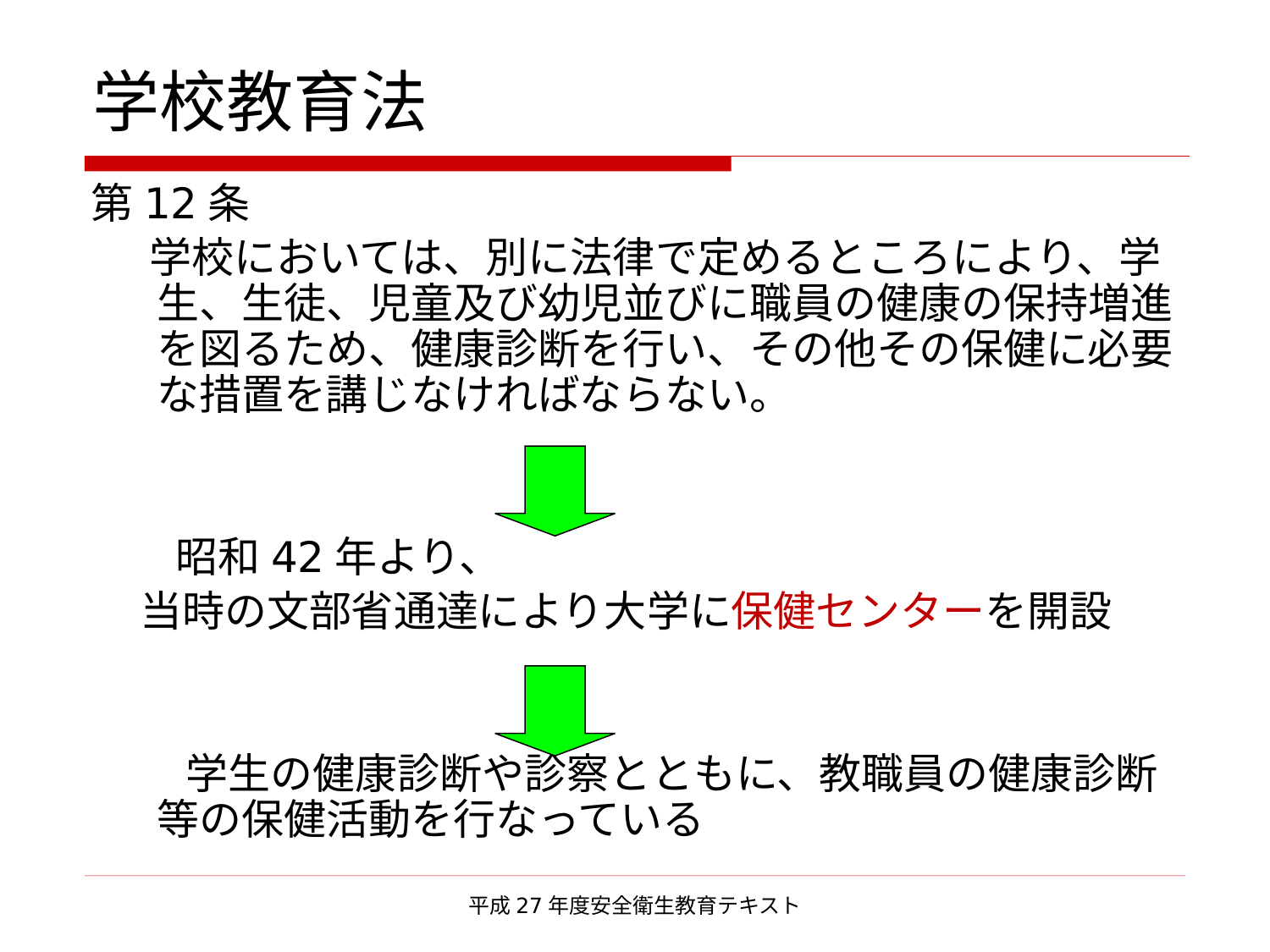

# 学校教育法
第12条
     学校においては、別に法律で定めるところにより、学生、生徒、児童及び幼児並びに職員の健康の保持増進を図るため、健康診断を行い、その他その保健に必要な措置を講じなければならない。

　　昭和42年より、
    当時の文部省通達により大学に保健センターを開設

　　 学生の健康診断や診察とともに、教職員の健康診断等の保健活動を行なっている

平成27年度安全衛生教育テキスト